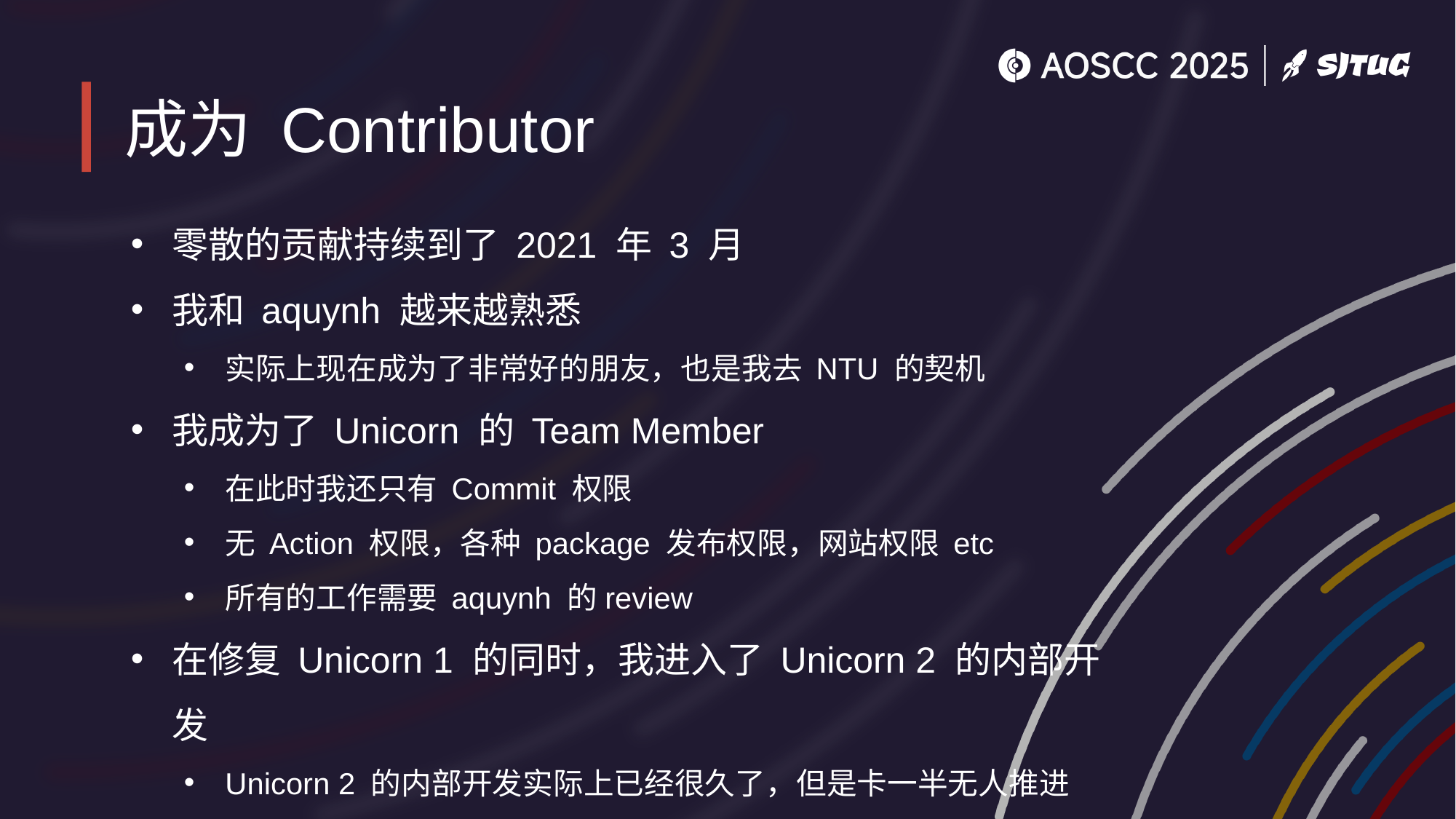

# 成为 Contributor
零散的贡献持续到了 2021 年 3 月
我和 aquynh 越来越熟悉
实际上现在成为了非常好的朋友，也是我去 NTU 的契机
我成为了 Unicorn 的 Team Member
在此时我还只有 Commit 权限
无 Action 权限，各种 package 发布权限，网站权限 etc
所有的工作需要 aquynh 的review
在修复 Unicorn 1 的同时，我进入了 Unicorn 2 的内部开发
Unicorn 2 的内部开发实际上已经很久了，但是卡一半无人推进
我完成了最后的临门一脚（但是埋下伏笔）